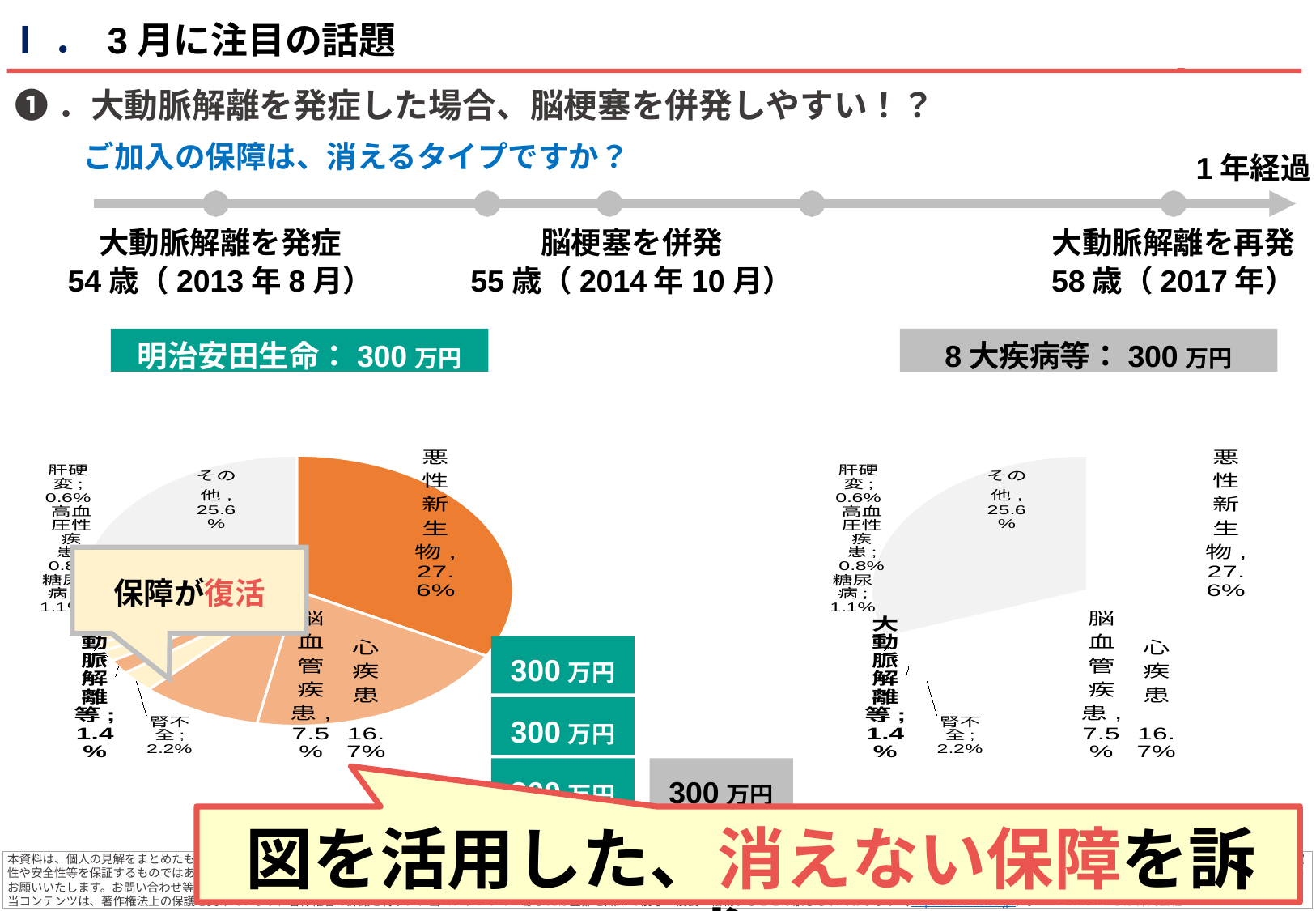

Ⅰ． 3月に注目の話題
journal
❶．大動脈解離を発症した場合、脳梗塞を併発しやすい！？
ご加入の保障は、消えるタイプですか？
1年経過
大動脈解離を発症
54歳（2013年8月）
脳梗塞を併発
55歳（2014年10月）
大動脈解離を再発
58歳（2017年）
明治安田生命：300万円
8大疾病等：300万円

### Chart

| Category |  |
|---|---|
| 悪性新生物 | 0.2759634753799357 |
| 心疾患 | 0.16670418405453297 |
| 脳血管疾患 | 0.07540850663480575 |
| 腎不全 | 0.02179110895626627 |
| 大動脈解離等 | 0.014447801769666327 |
| 糖尿病 | 0.011136892290465389 |
| 高血圧性疾患 | 0.008218472407404202 |
| 肝硬変 | 0.006117498686891425 |
| その他 | 0.2560262599496426 |

### Chart

| Category |  |
|---|---|
| 悪性新生物 | 0.2759634753799357 |
| 心疾患 | 0.16670418405453297 |
| 脳血管疾患 | 0.07540850663480575 |
| 腎不全 | 0.02179110895626627 |
| 大動脈解離等 | 0.014447801769666327 |
| 糖尿病 | 0.011136892290465389 |
| 高血圧性疾患 | 0.008218472407404202 |
| 肝硬変 | 0.006117498686891425 |
| その他 | 0.2560262599496426 |
保障が復活
300万円
300万円
300万円
300万円
図を活用した、消えない保障を訴求！